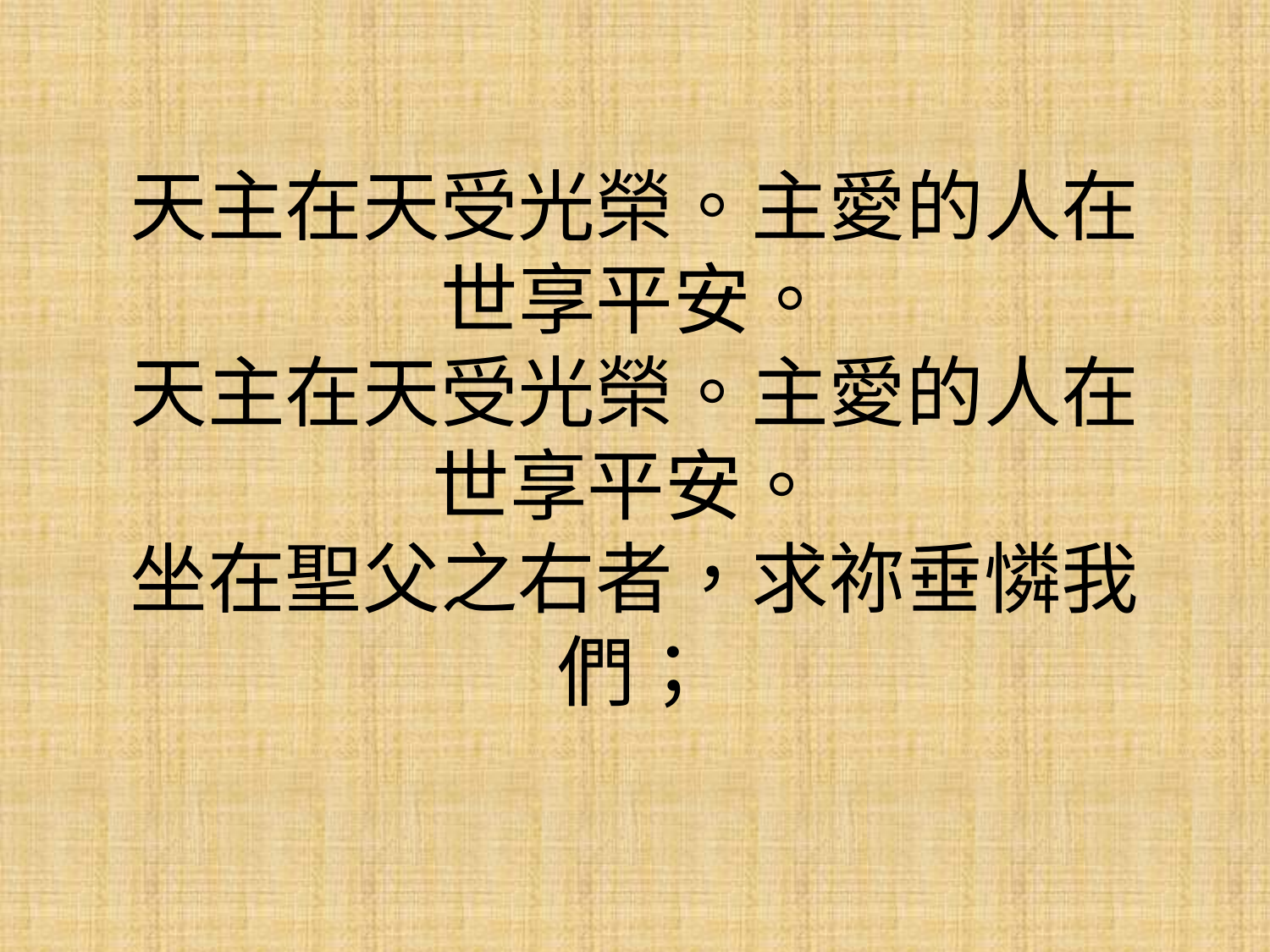

# 天主在天受光榮。主愛的人在世享平安。 天主在天受光榮。主愛的人在世享平安。 坐在聖父之右者，求祢垂憐我們；